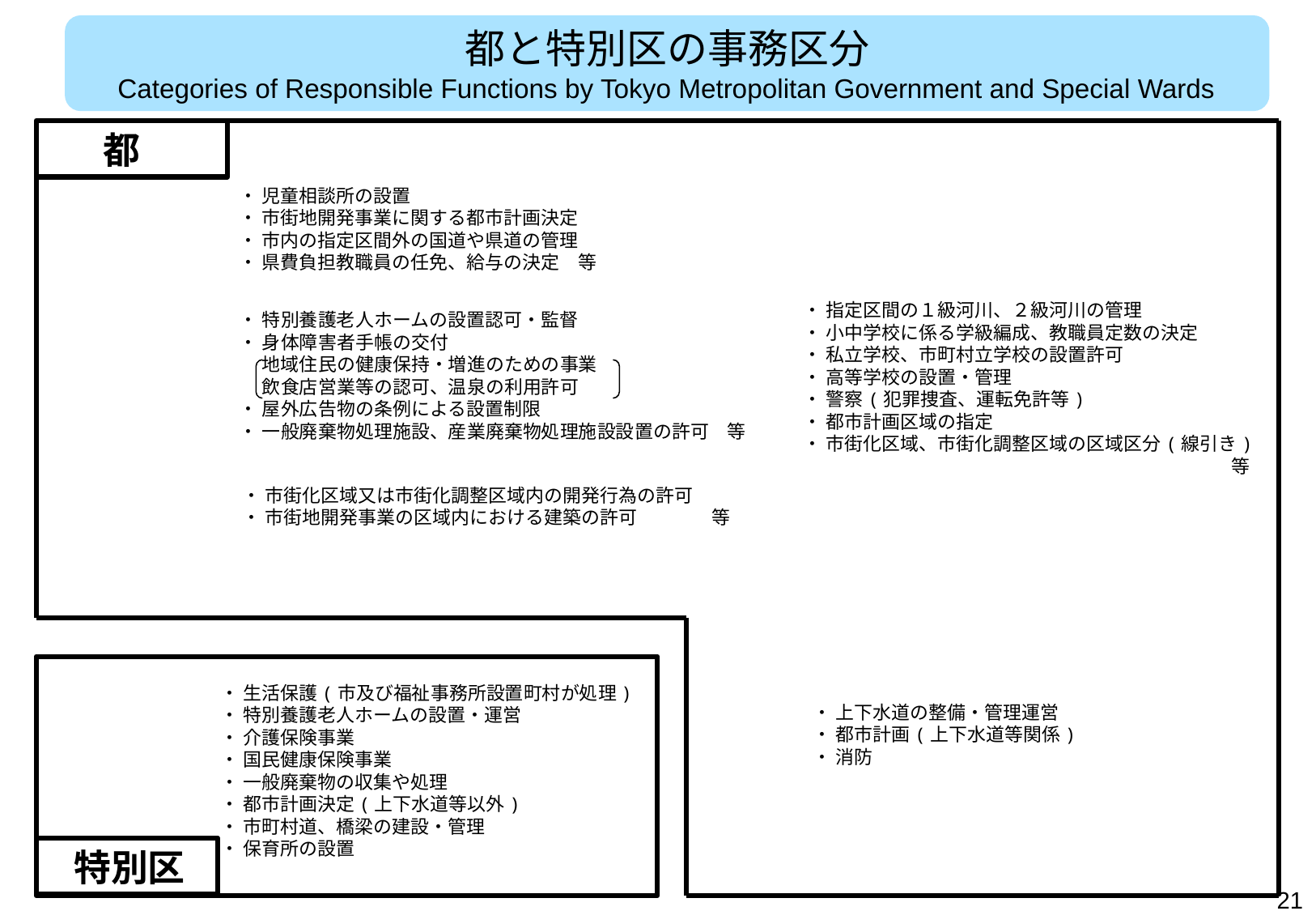

都と特別区の事務区分
Categories of Responsible Functions by Tokyo Metropolitan Government and Special Wards

       都
・ 児童相談所の設置
・ 市街地開発事業に関する都市計画決定
・ 市内の指定区間外の国道や県道の管理
・ 県費負担教職員の任免、給与の決定　等

・ 指定区間の１級河川、２級河川の管理
・ 小中学校に係る学級編成、教職員定数の決定
・ 私立学校、市町村立学校の設置許可
・ 高等学校の設置・管理
・ 警察(犯罪捜査、運転免許等)
・ 都市計画区域の指定
・ 市街化区域、市街化調整区域の区域区分(線引き)
　　　　　　　　　　　　　　　　　　　　　　　等
・ 特別養護老人ホームの設置認可・監督
・ 身体障害者手帳の交付
　 地域住民の健康保持・増進のための事業
　 飲食店営業等の認可、温泉の利用許可
・ 屋外広告物の条例による設置制限
・ 一般廃棄物処理施設、産業廃棄物処理施設設置の許可　等

・ 市街化区域又は市街化調整区域内の開発行為の許可
・ 市街地開発事業の区域内における建築の許可　　　　等

・ 生活保護(市及び福祉事務所設置町村が処理)
・ 特別養護老人ホームの設置・運営
・ 介護保険事業
・ 国民健康保険事業
・ 一般廃棄物の収集や処理
・ 都市計画決定(上下水道等以外)
・ 市町村道、橋梁の建設・管理
・ 保育所の設置
・ 上下水道の整備・管理運営
・ 都市計画(上下水道等関係)
・ 消防
  特別区
21